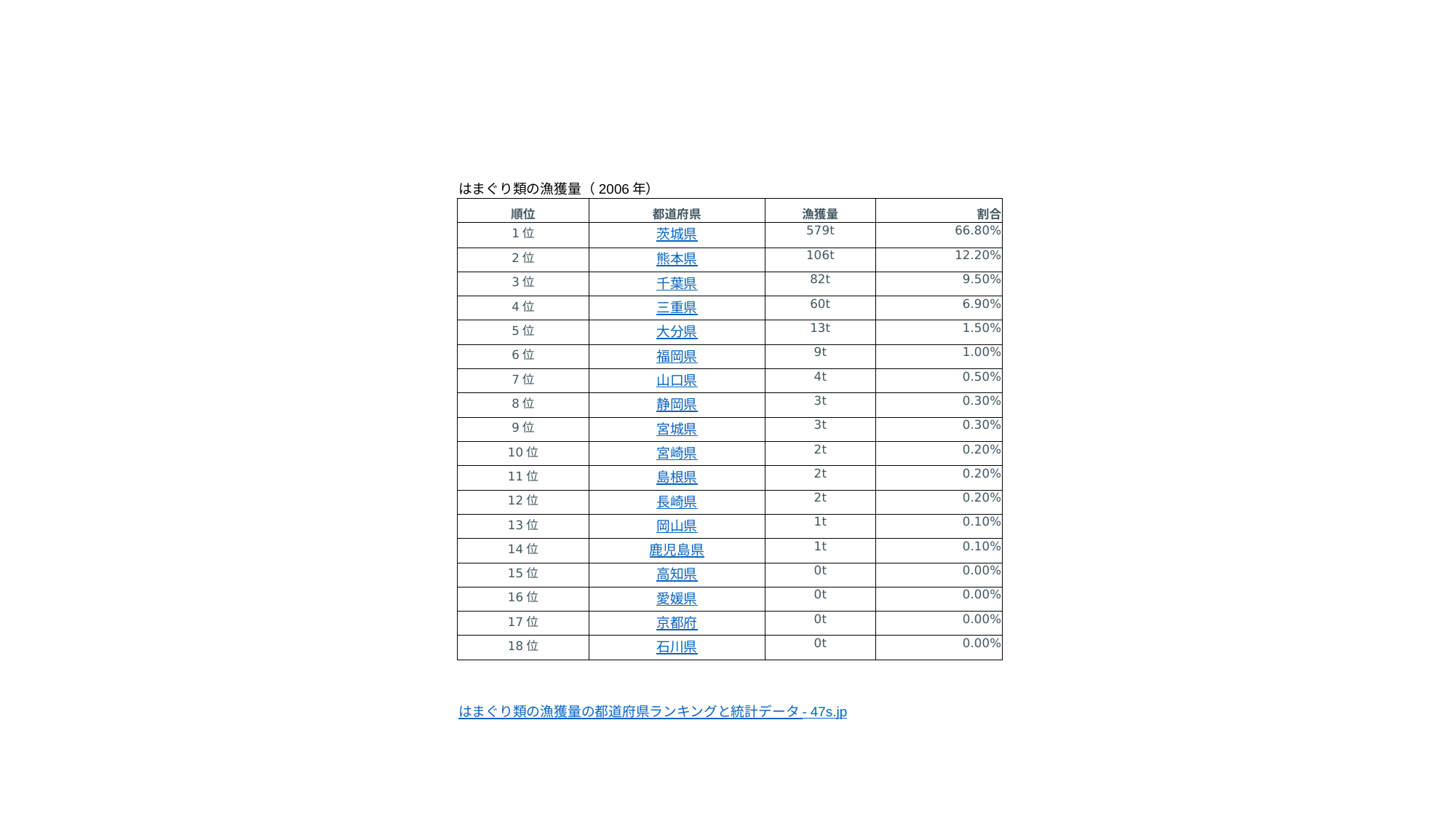

|  |  |  |  |  |  |  |  |
| --- | --- | --- | --- | --- | --- | --- | --- |
|  | はまぐり類の漁獲量（2006年） |  |  |  |  |  |  |
|  | 順位 | 都道府県 | 都道府県 | 漁獲量 | 漁獲量 | 割合 | 割合 |
|  | 1位 | 茨城県 | 茨城県 | 579t | 579t | 66.80% | 66.80% |
|  | 2位 | 熊本県 | 熊本県 | 106t | 106t | 12.20% | 12.20% |
|  | 3位 | 千葉県 | 千葉県 | 82t | 82t | 9.50% | 9.50% |
|  | 4位 | 三重県 | 三重県 | 60t | 60t | 6.90% | 6.90% |
|  | 5位 | 大分県 | 大分県 | 13t | 13t | 1.50% | 1.50% |
|  | 6位 | 福岡県 | 福岡県 | 9t | 9t | 1.00% | 1.00% |
|  | 7位 | 山口県 | 山口県 | 4t | 4t | 0.50% | 0.50% |
|  | 8位 | 静岡県 | 静岡県 | 3t | 3t | 0.30% | 0.30% |
|  | 9位 | 宮城県 | 宮城県 | 3t | 3t | 0.30% | 0.30% |
|  | 10位 | 宮崎県 | 宮崎県 | 2t | 2t | 0.20% | 0.20% |
|  | 11位 | 島根県 | 島根県 | 2t | 2t | 0.20% | 0.20% |
|  | 12位 | 長崎県 | 長崎県 | 2t | 2t | 0.20% | 0.20% |
|  | 13位 | 岡山県 | 岡山県 | 1t | 1t | 0.10% | 0.10% |
|  | 14位 | 鹿児島県 | 鹿児島県 | 1t | 1t | 0.10% | 0.10% |
|  | 15位 | 高知県 | 高知県 | 0t | 0t | 0.00% | 0.00% |
|  | 16位 | 愛媛県 | 愛媛県 | 0t | 0t | 0.00% | 0.00% |
|  | 17位 | 京都府 | 京都府 | 0t | 0t | 0.00% | 0.00% |
|  | 18位 | 石川県 | 石川県 | 0t | 0t | 0.00% | 0.00% |
|  |  |  |  |  |  |  |  |
|  | はまぐり類の漁獲量の都道府県ランキングと統計データ - 47s.jp |  |  |  |  |  |  |